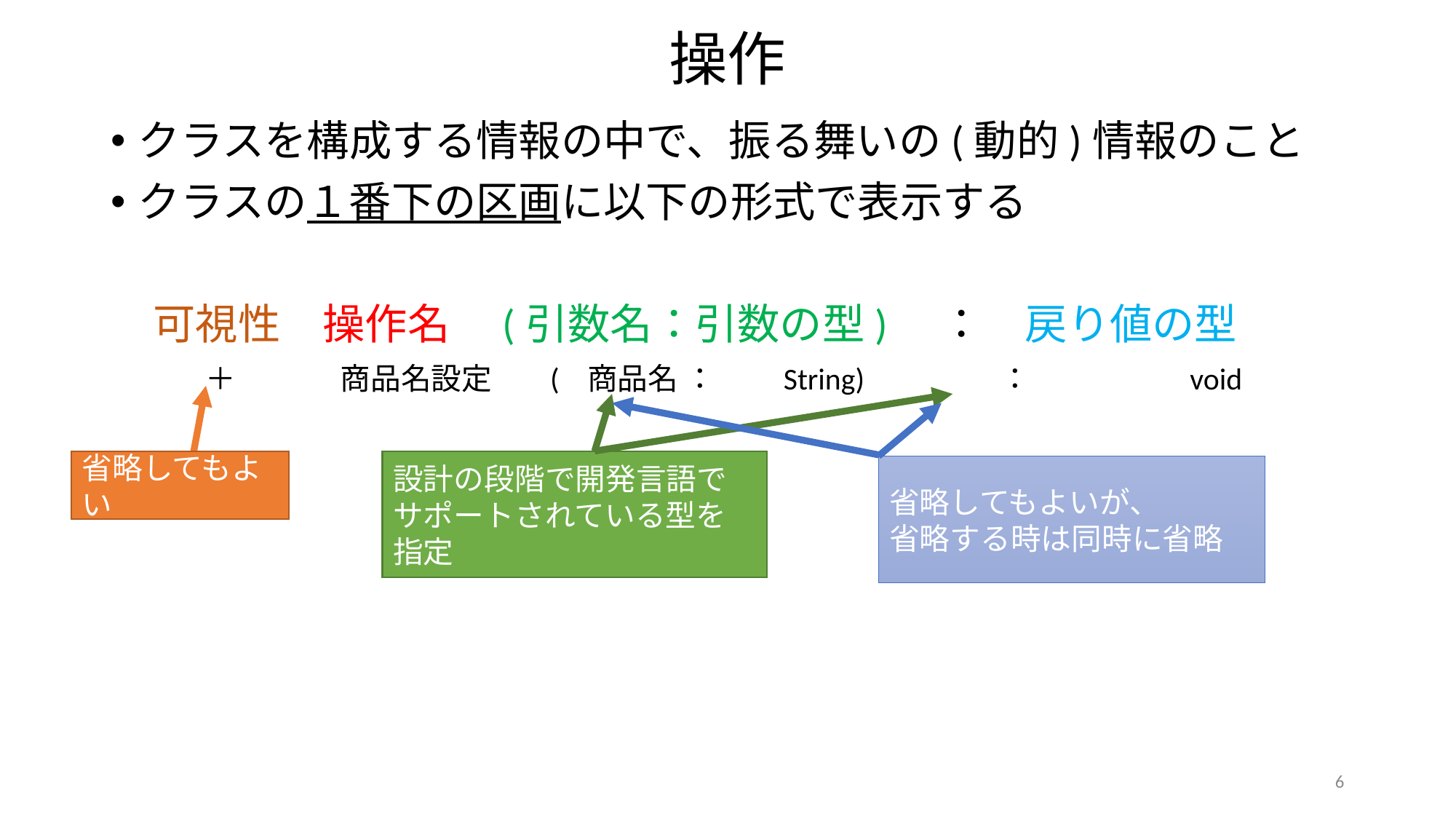

# 操作
クラスを構成する情報の中で、振る舞いの(動的)情報のこと
クラスの１番下の区画に以下の形式で表示する

　可視性　操作名　(引数名：引数の型)　：　戻り値の型
　  　   ＋　　　  商品名設定　   (   商品名 ：　　String)　　　　 ：　　　　　void
省略してもよい
設計の段階で開発言語で サポートされている型を指定
省略してもよいが、
省略する時は同時に省略
6